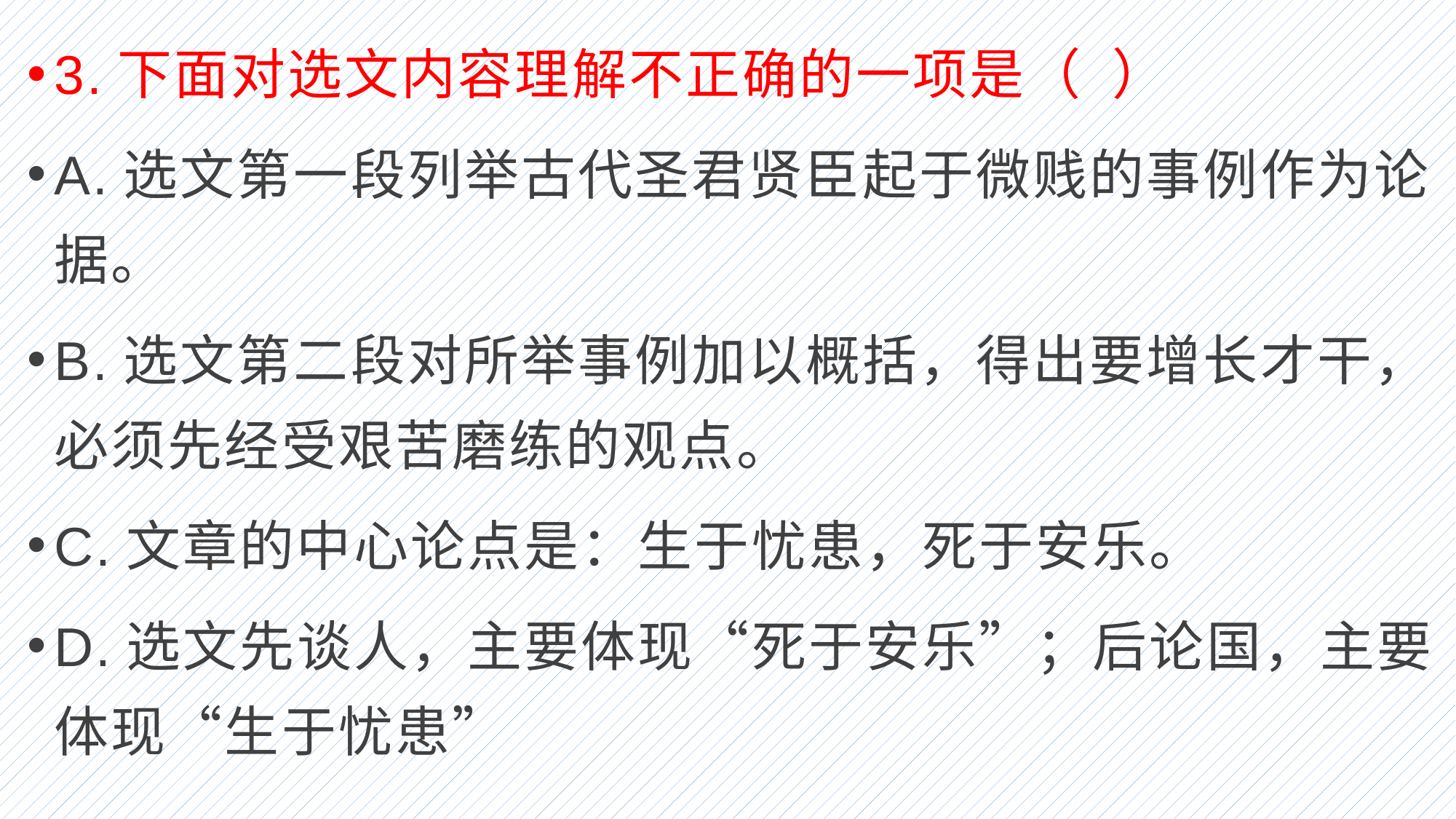

3.下面对选文内容理解不正确的一项是（  ）
A.选文第一段列举古代圣君贤臣起于微贱的事例作为论据。
B.选文第二段对所举事例加以概括，得出要增长才干，必须先经受艰苦磨练的观点。
C.文章的中心论点是：生于忧患，死于安乐。
D.选文先谈人，主要体现“死于安乐”；后论国，主要体现“生于忧患”